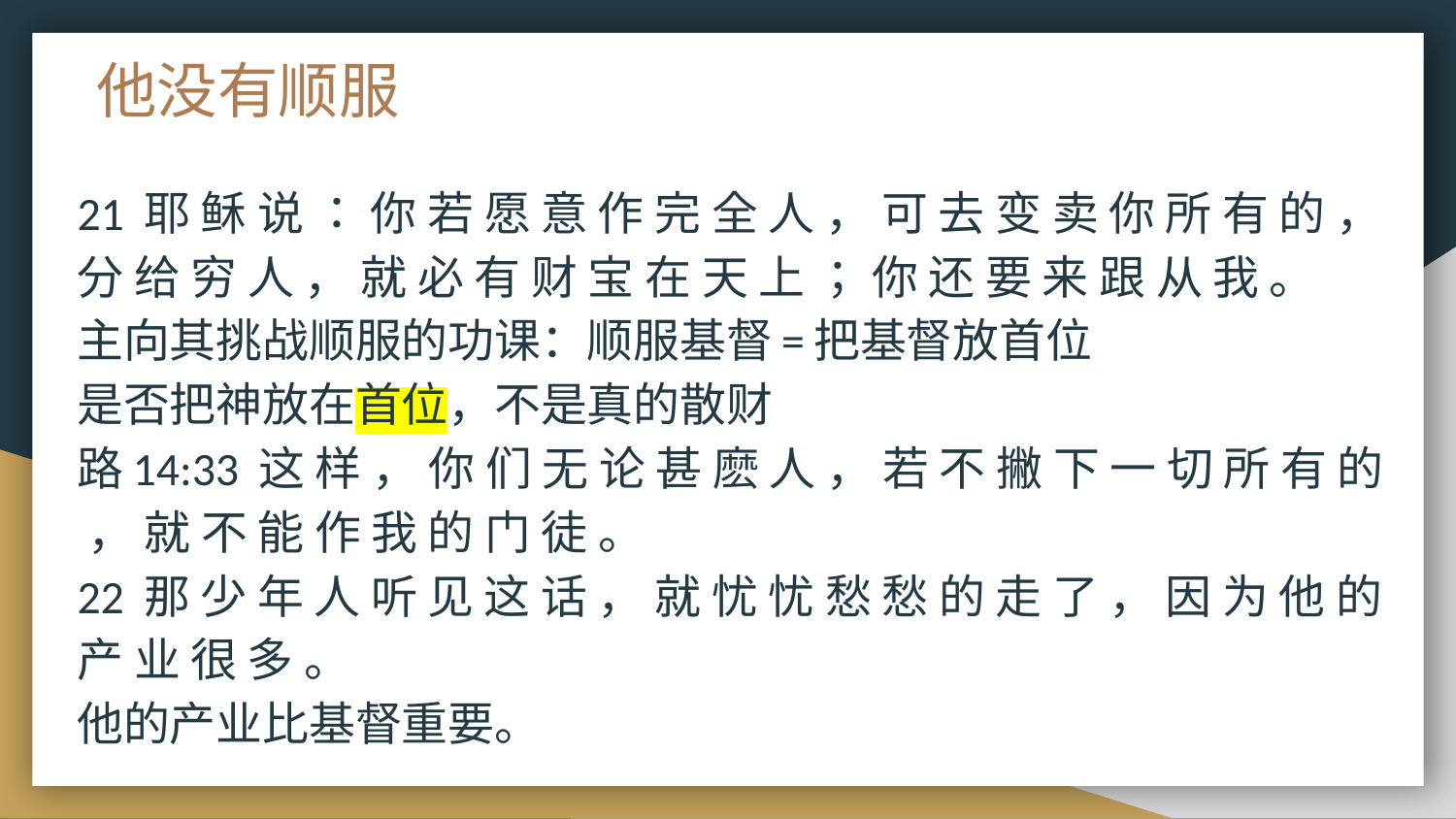

# 他没有顺服
21 耶 稣 说 ： 你 若 愿 意 作 完 全 人 ， 可 去 变 卖 你 所 有 的 ， 分 给 穷 人 ， 就 必 有 财 宝 在 天 上 ； 你 还 要 来 跟 从 我 。
主向其挑战顺服的功课：顺服基督=把基督放首位
	是否把神放在首位，不是真的散财
路14:33 这 样 ， 你 们 无 论 甚 麽 人 ， 若 不 撇 下 一 切 所 有 的 ， 就 不 能 作 我 的 门 徒 。
22 那 少 年 人 听 见 这 话 ， 就 忧 忧 愁 愁 的 走 了 ， 因 为 他 的 产 业 很 多 。
他的产业比基督重要。